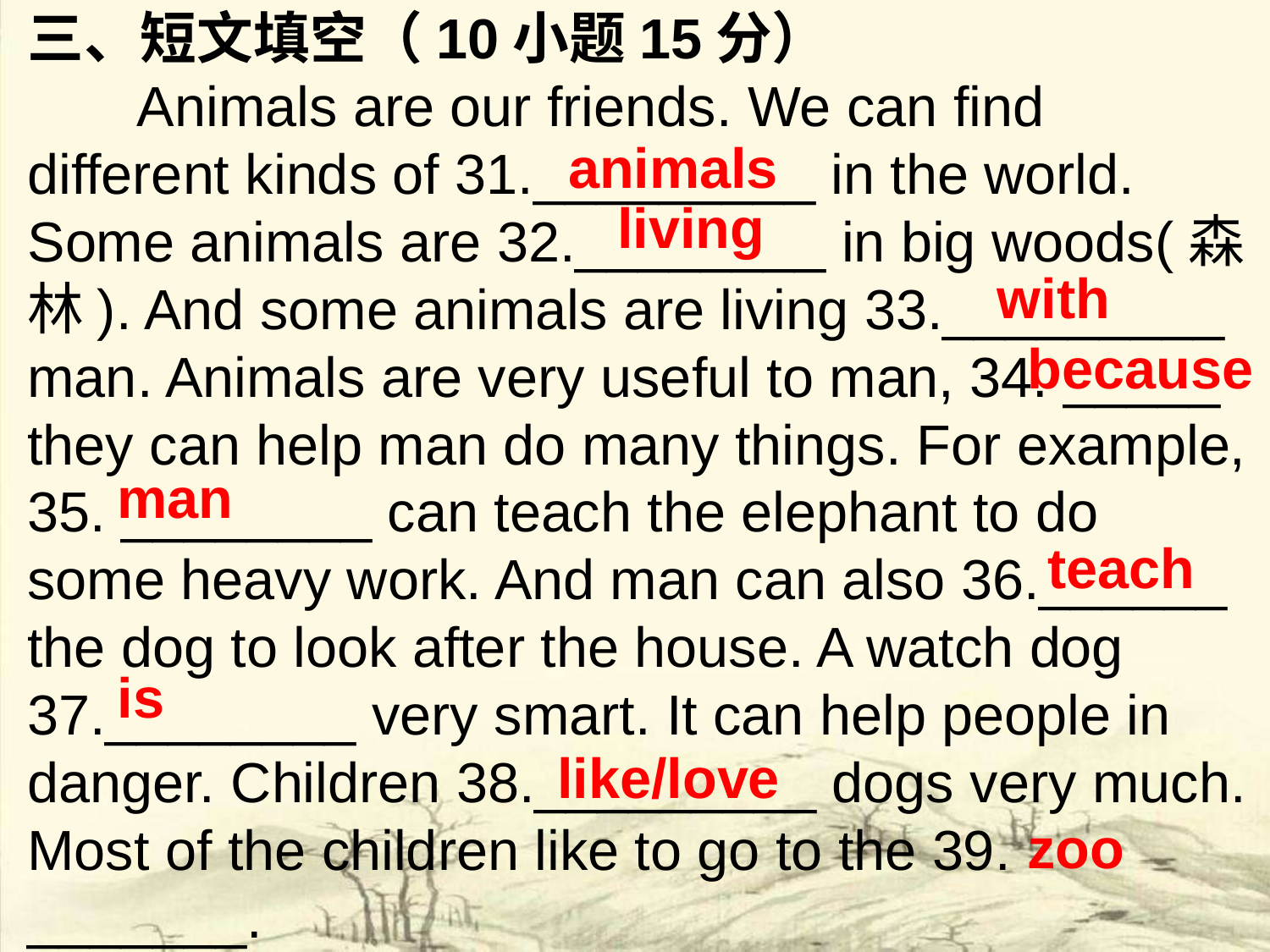

三、短文填空（10小题15分）
       Animals are our friends. We can find different kinds of 31._________ in the world. Some animals are 32.________ in big woods(森林). And some animals are living 33._________ man. Animals are very useful to man, 34. _____ they can help man do many things. For example, 35. ________ can teach the elephant to do some heavy work. And man can also 36.______ the dog to look after the house. A watch dog 37.________ very smart. It can help people in danger. Children 38._________ dogs very much. Most of the children like to go to the 39. _______.
animals
living
with
because
man
teach
is
like/love
zoo